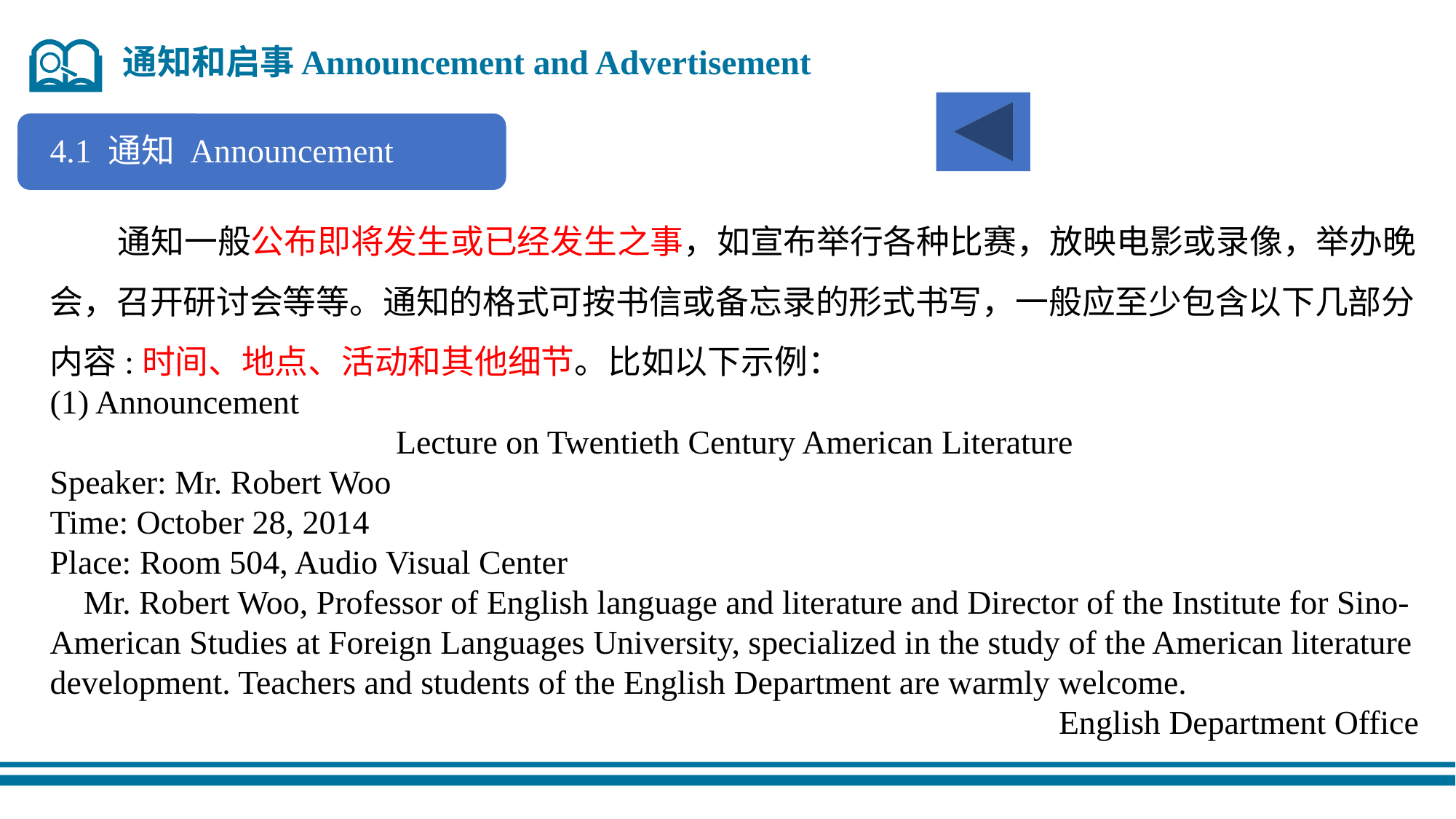

通知和启事Announcement and Advertisement

4.1 通知 Announcement

        通知一般公布即将发生或已经发生之事，如宣布举行各种比赛，放映电影或录像，举办晚会，召开研讨会等等。通知的格式可按书信或备忘录的形式书写，一般应至少包含以下几部分内容:时间、地点、活动和其他细节。比如以下示例：
(1) Announcement
Lecture on Twentieth Century American Literature
Speaker: Mr. Robert Woo
Time: October 28, 2014
Place: Room 504, Audio Visual Center
    Mr. Robert Woo, Professor of English language and literature and Director of the Institute for Sino-American Studies at Foreign Languages University, specialized in the study of the American literature development. Teachers and students of the English Department are warmly welcome.
English Department Office